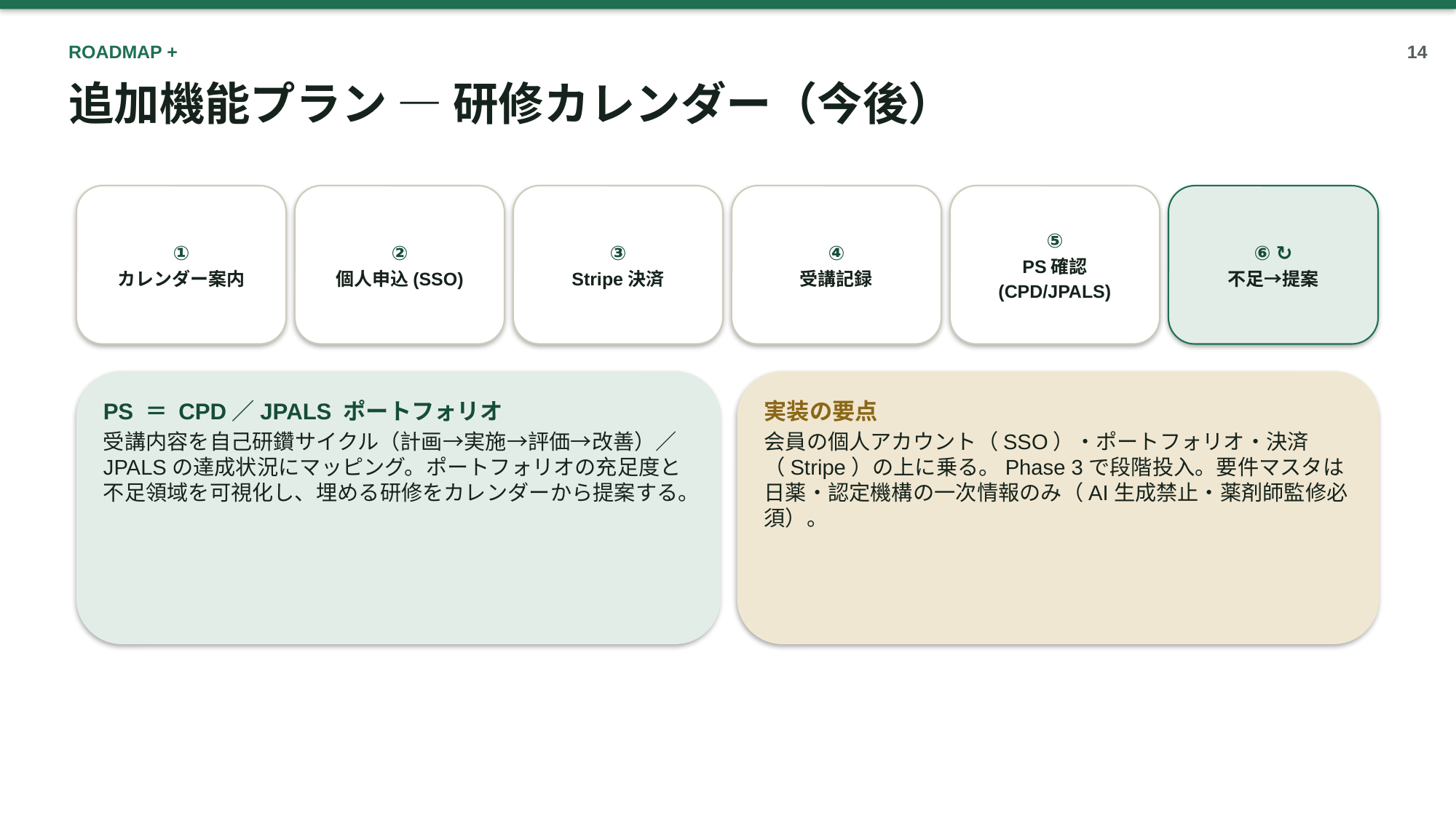

ROADMAP +
14
追加機能プラン ― 研修カレンダー（今後）
①
カレンダー案内
②
個人申込(SSO)
③
Stripe決済
④
受講記録
⑤
PS確認
(CPD/JPALS)
⑥ ↻
不足→提案
PS ＝ CPD／JPALS ポートフォリオ
受講内容を自己研鑽サイクル（計画→実施→評価→改善）／JPALSの達成状況にマッピング。ポートフォリオの充足度と不足領域を可視化し、埋める研修をカレンダーから提案する。
実装の要点
会員の個人アカウント（SSO）・ポートフォリオ・決済（Stripe）の上に乗る。Phase 3で段階投入。要件マスタは日薬・認定機構の一次情報のみ（AI生成禁止・薬剤師監修必須）。